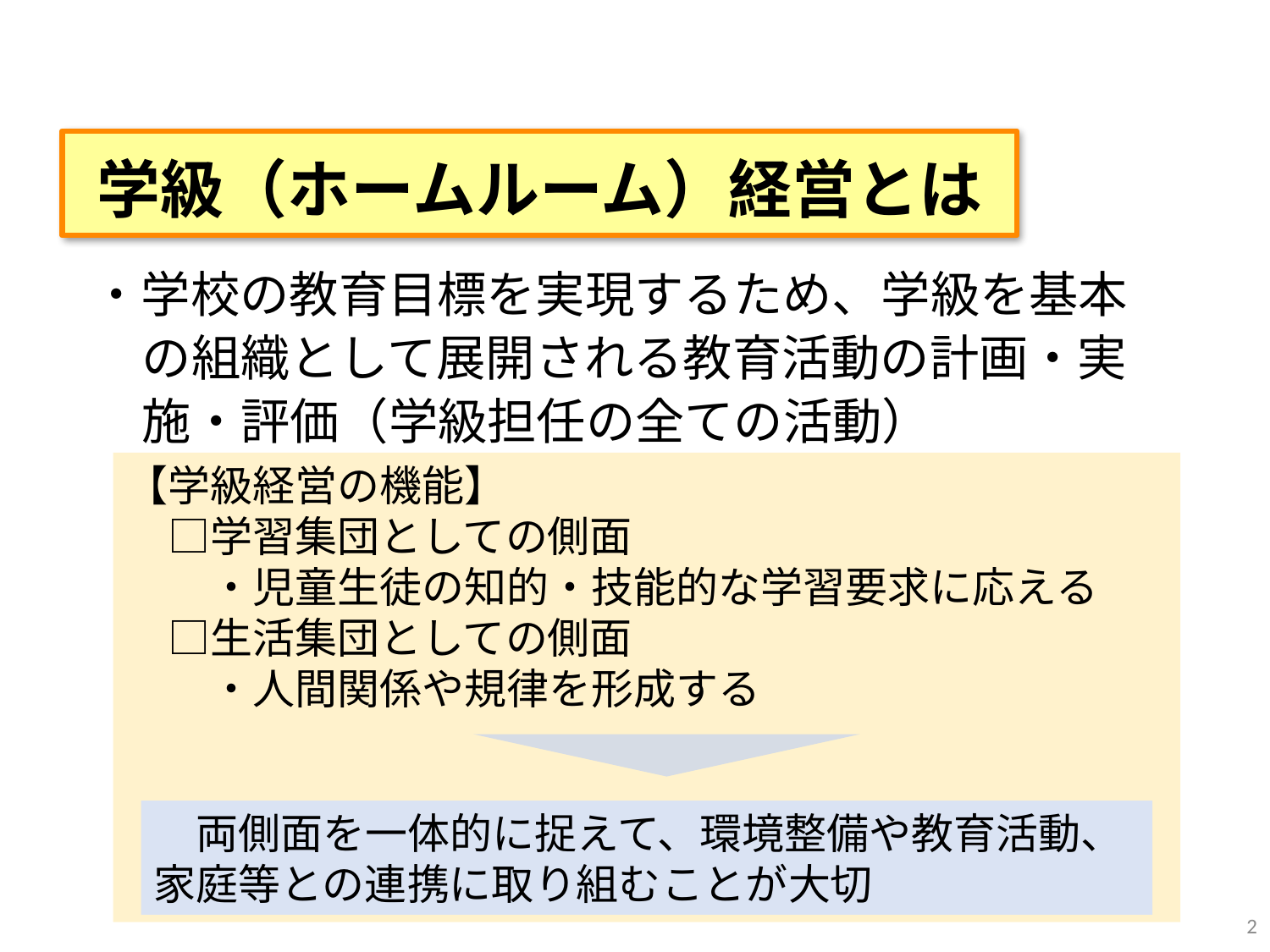

学級（ホームルーム）経営とは
・学校の教育目標を実現するため、学級を基本の組織として展開される教育活動の計画・実施・評価（学級担任の全ての活動）
【学級経営の機能】
　□学習集団としての側面
　　・児童生徒の知的・技能的な学習要求に応える
　□生活集団としての側面
　　・人間関係や規律を形成する

　両側面を一体的に捉えて、環境整備や教育活動、家庭等との連携に取り組むことが大切
2